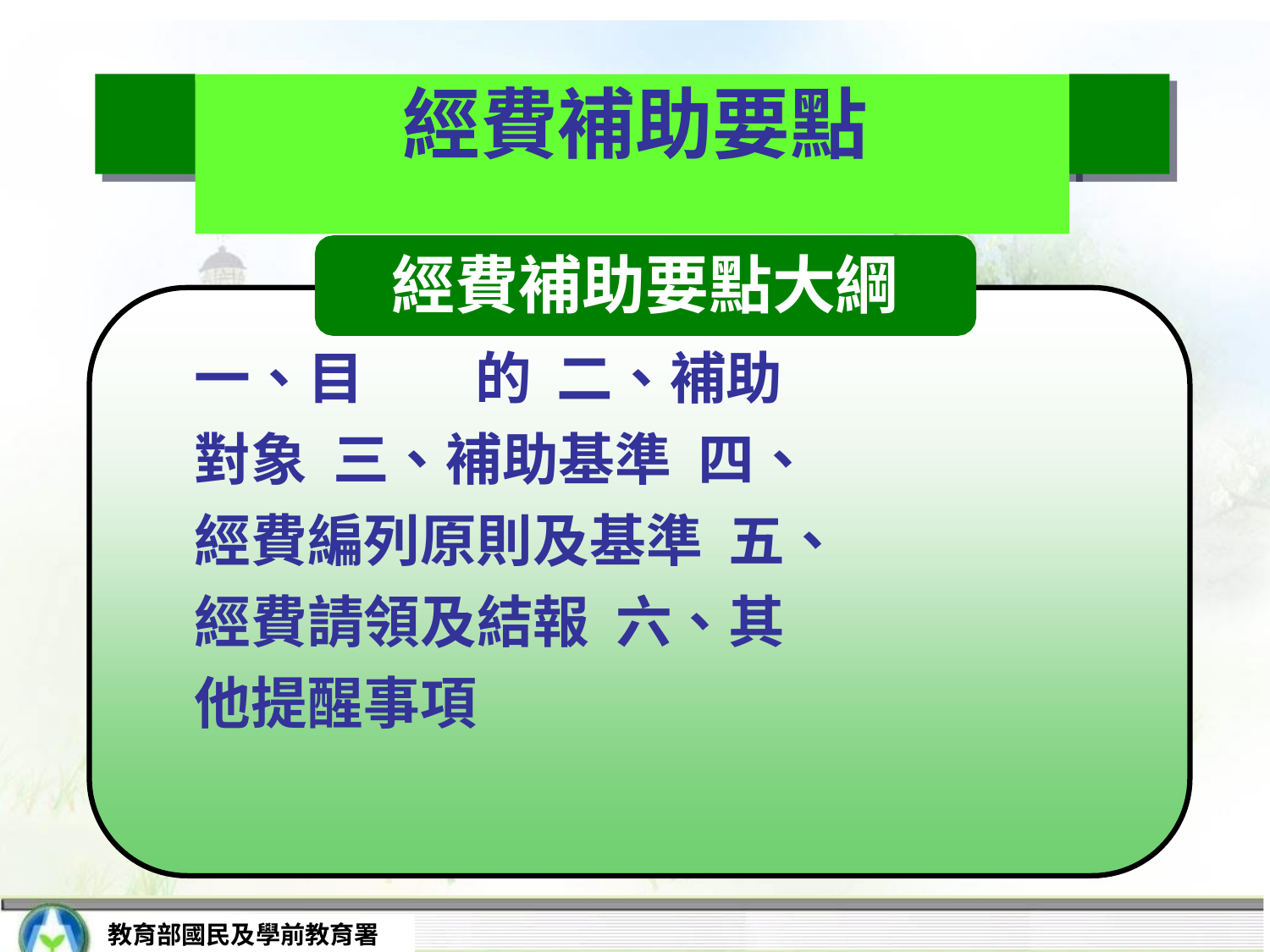

# 經費補助要點

經費補助要點大綱
一、目	的  二、補助對象  三、補助基準  四、經費編列原則及基準  五、經費請領及結報  六、其他提醒事項

教育部國民及學前教育署